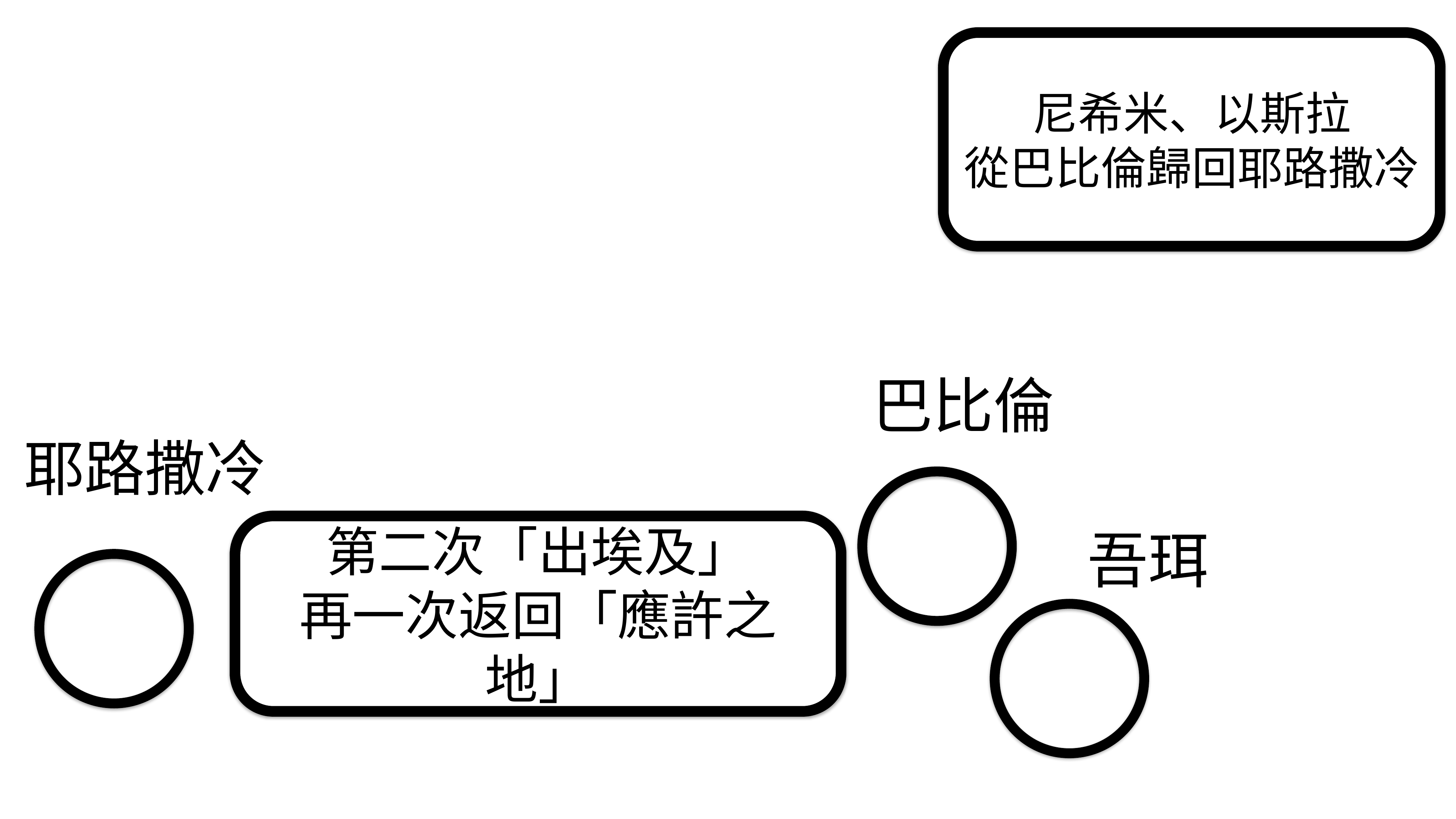

尼希米、以斯拉
從巴比倫歸回耶路撒冷
巴比倫
耶路撒冷

第二次「出埃及」
再一次返回「應許之地」
吾珥